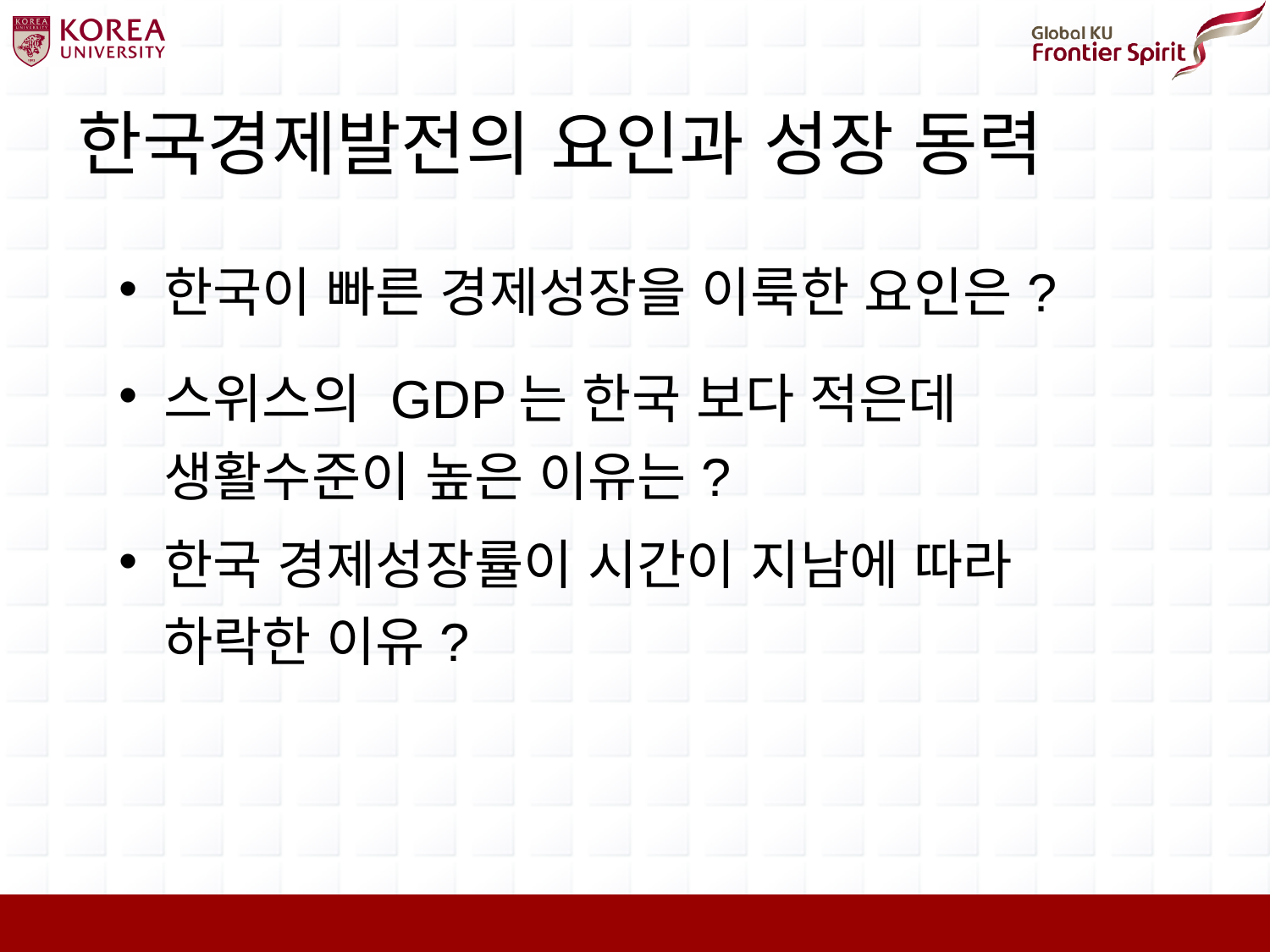

# 한국경제발전의 요인과 성장 동력
한국이 빠른 경제성장을 이룩한 요인은?
스위스의 GDP는 한국 보다 적은데 생활수준이 높은 이유는?
한국 경제성장률이 시간이 지남에 따라  하락한 이유?